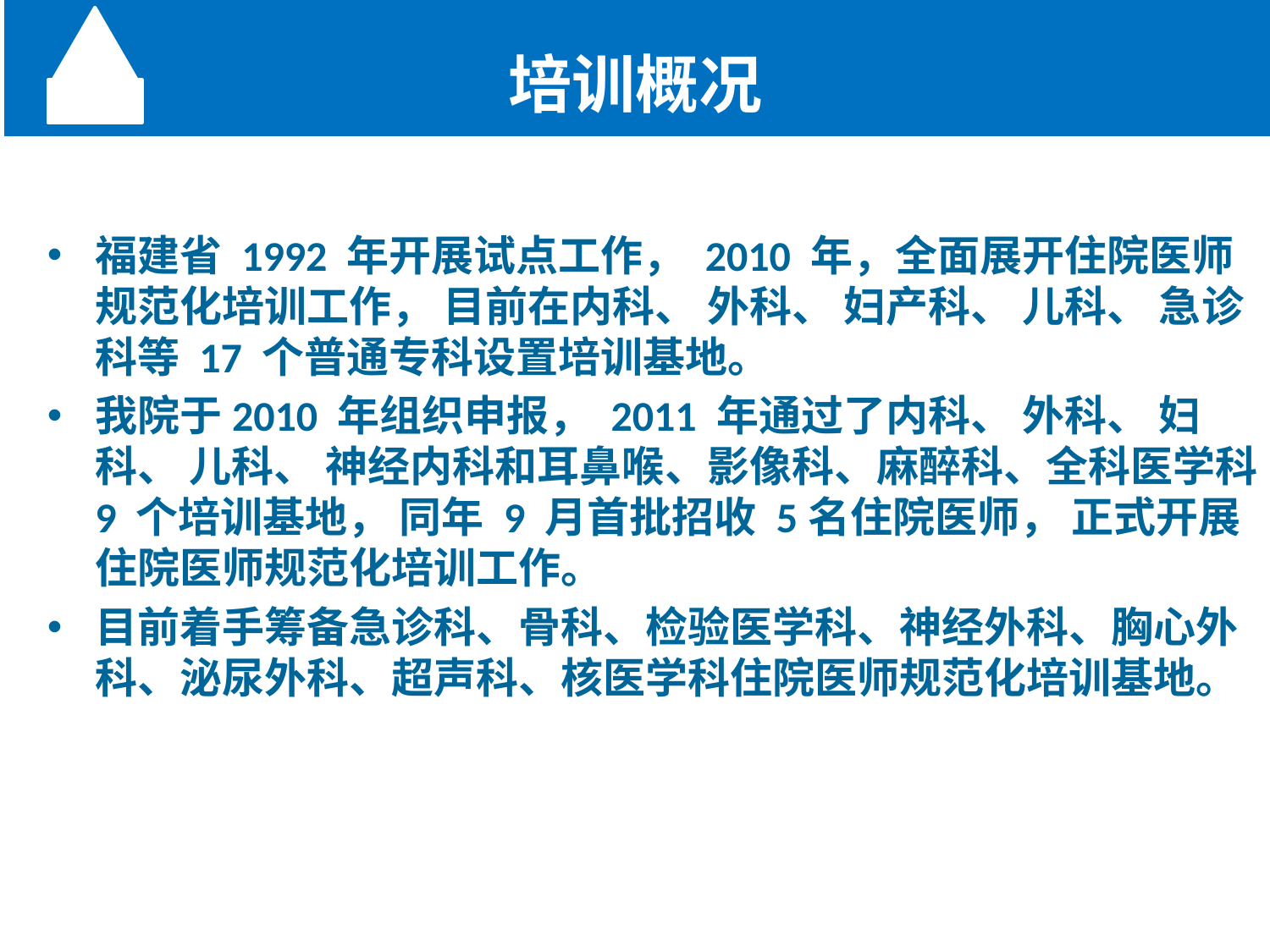

# 培训概况
福建省 1992 年开展试点工作， 2010 年，全面展开住院医师规范化培训工作， 目前在内科、 外科、 妇产科、 儿科、 急诊科等 17 个普通专科设置培训基地。
我院于2010 年组织申报， 2011 年通过了内科、 外科、 妇科、 儿科、 神经内科和耳鼻喉、影像科、麻醉科、全科医学科 9 个培训基地， 同年 9 月首批招收 5名住院医师， 正式开展住院医师规范化培训工作。
目前着手筹备急诊科、骨科、检验医学科、神经外科、胸心外科、泌尿外科、超声科、核医学科住院医师规范化培训基地。